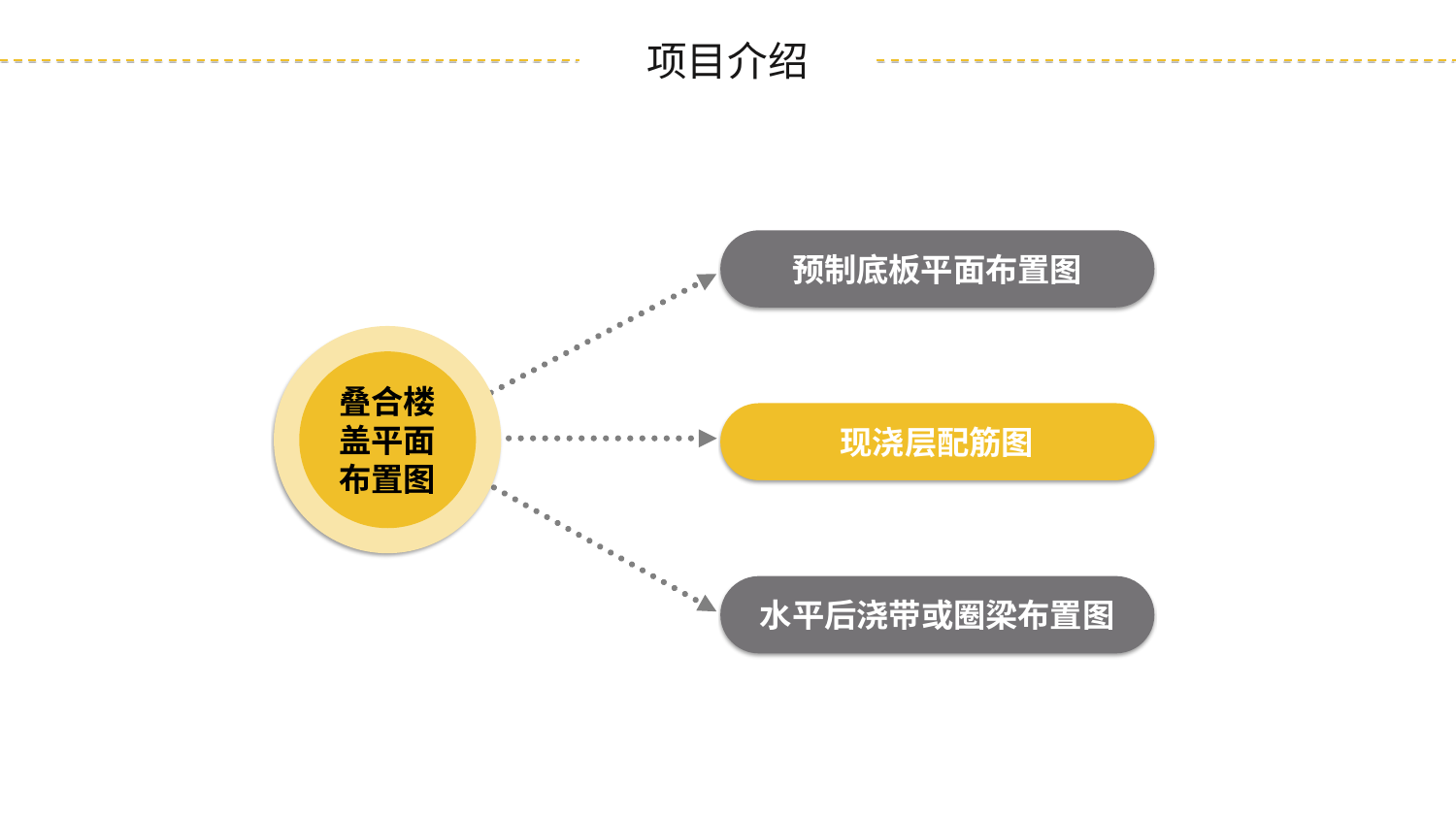

预制底板平面布置图

叠合楼盖平面布置图
现浇层配筋图

水平后浇带或圈梁布置图